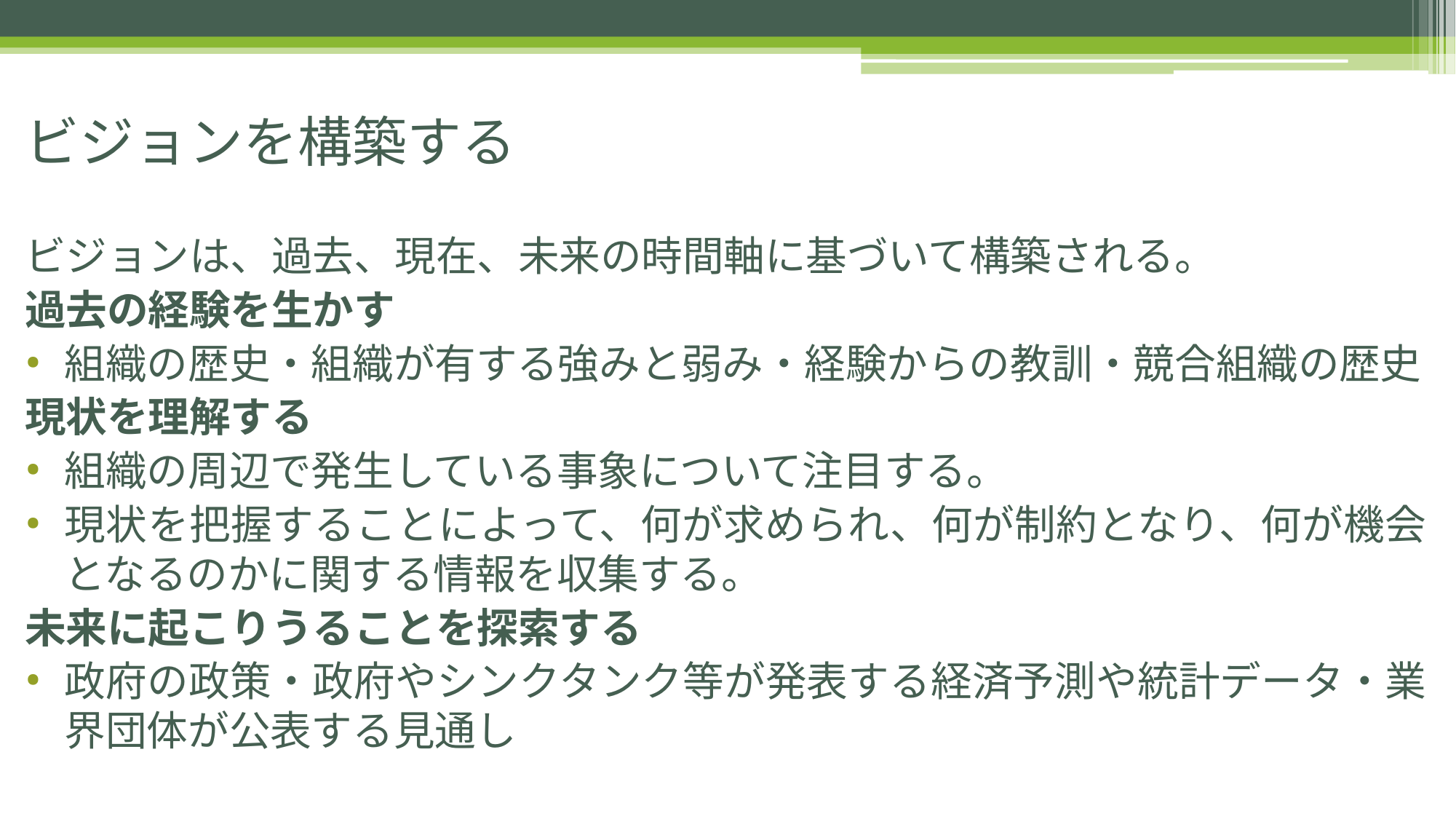

# ビジョンを構築する
ビジョンは、過去、現在、未来の時間軸に基づいて構築される。
過去の経験を生かす
組織の歴史・組織が有する強みと弱み・経験からの教訓・競合組織の歴史
現状を理解する
組織の周辺で発生している事象について注目する。
現状を把握することによって、何が求められ、何が制約となり、何が機会となるのかに関する情報を収集する。
未来に起こりうることを探索する
政府の政策・政府やシンクタンク等が発表する経済予測や統計データ・業界団体が公表する見通し